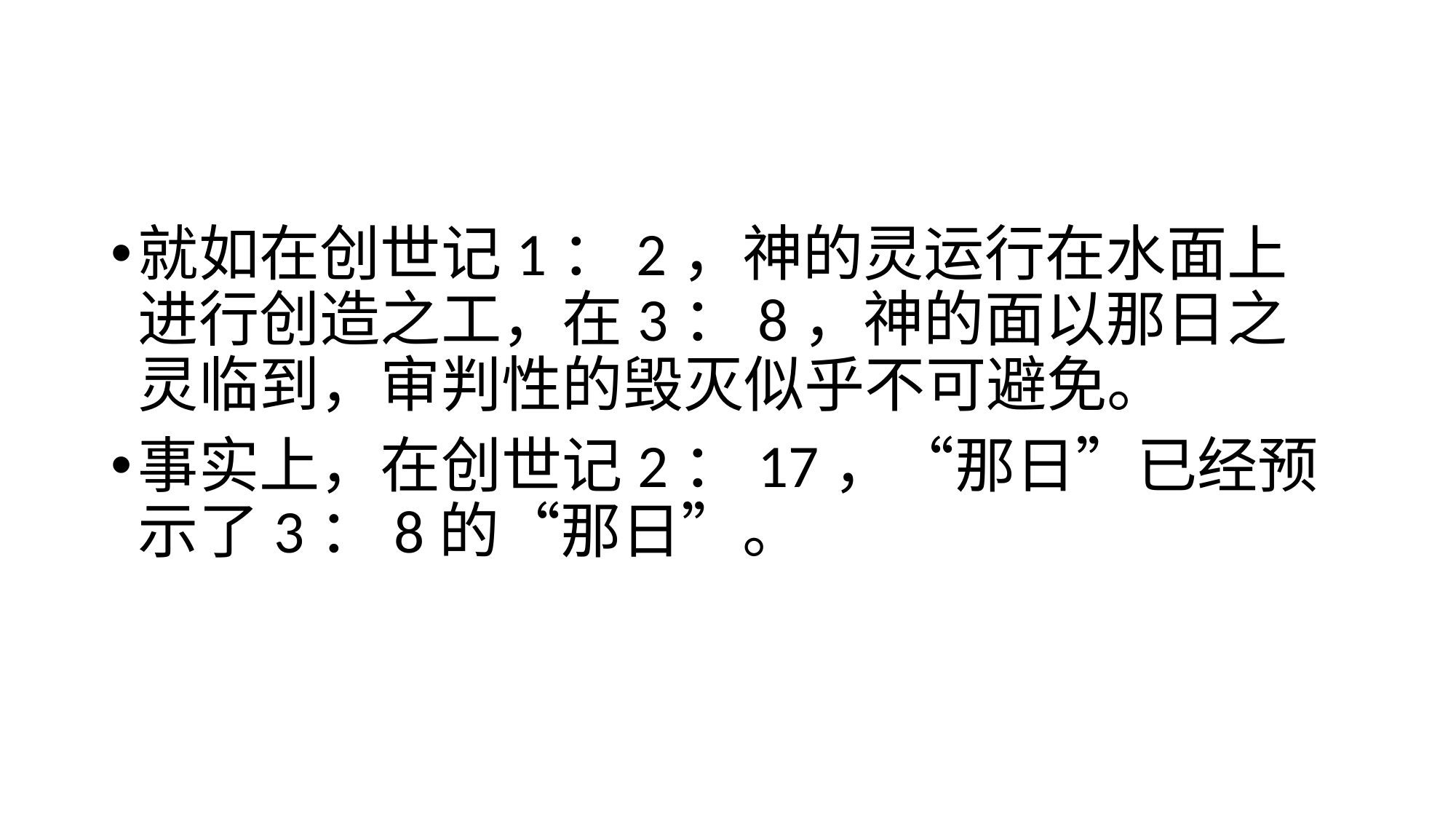

#
就如在创世记1：2，神的灵运行在水面上进行创造之工，在3：8，神的面以那日之灵临到，审判性的毁灭似乎不可避免。
事实上，在创世记2：17，“那日”已经预示了3：8的“那日”。